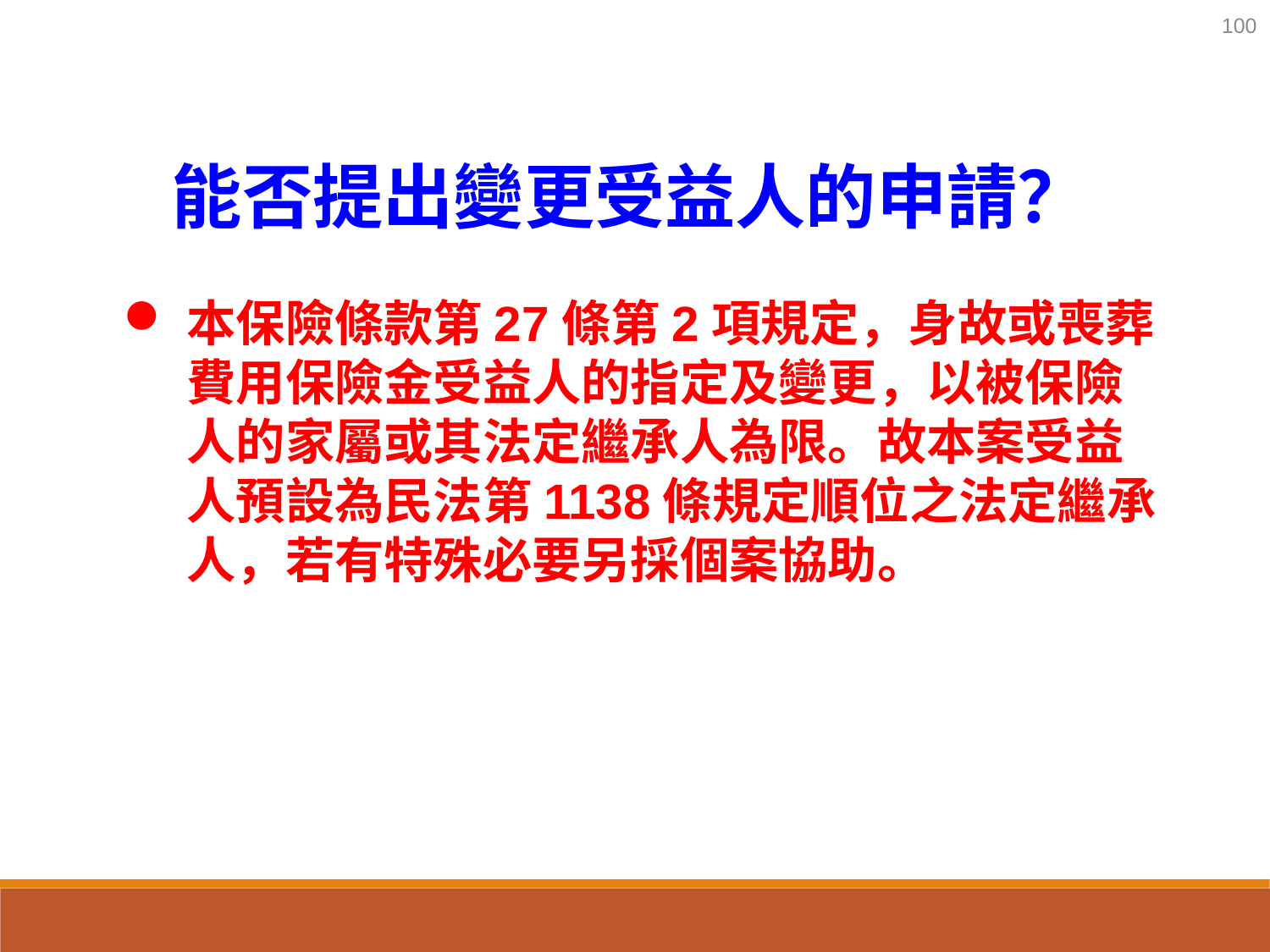

100
能否提出變更受益人的申請？
本保險條款第27條第2項規定，身故或喪葬費用保險金受益人的指定及變更，以被保險人的家屬或其法定繼承人為限。故本案受益人預設為民法第1138條規定順位之法定繼承人，若有特殊必要另採個案協助。